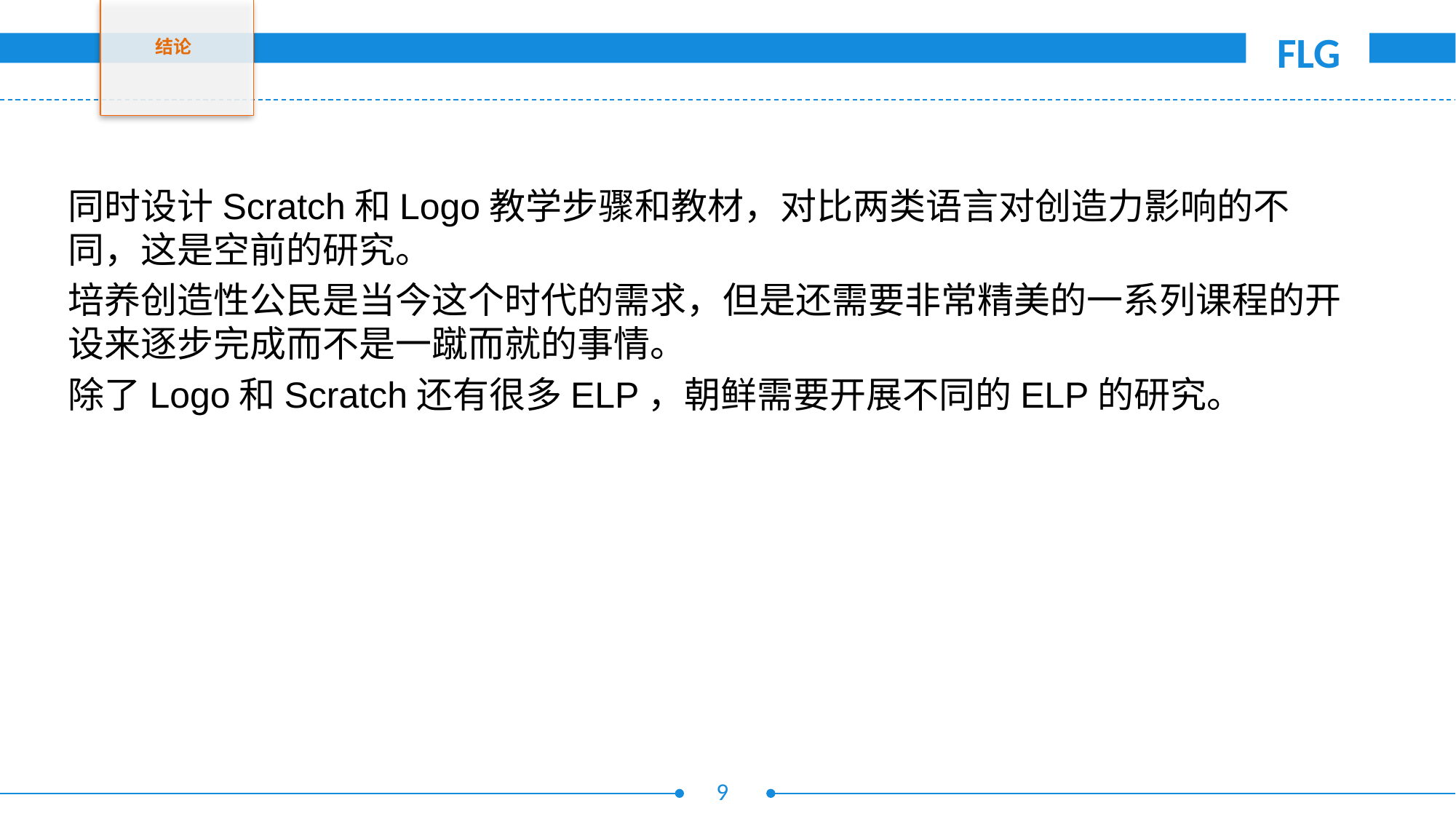

结论
同时设计Scratch和Logo教学步骤和教材，对比两类语言对创造力影响的不同，这是空前的研究。
培养创造性公民是当今这个时代的需求，但是还需要非常精美的一系列课程的开设来逐步完成而不是一蹴而就的事情。
除了Logo和Scratch还有很多ELP，朝鲜需要开展不同的ELP的研究。